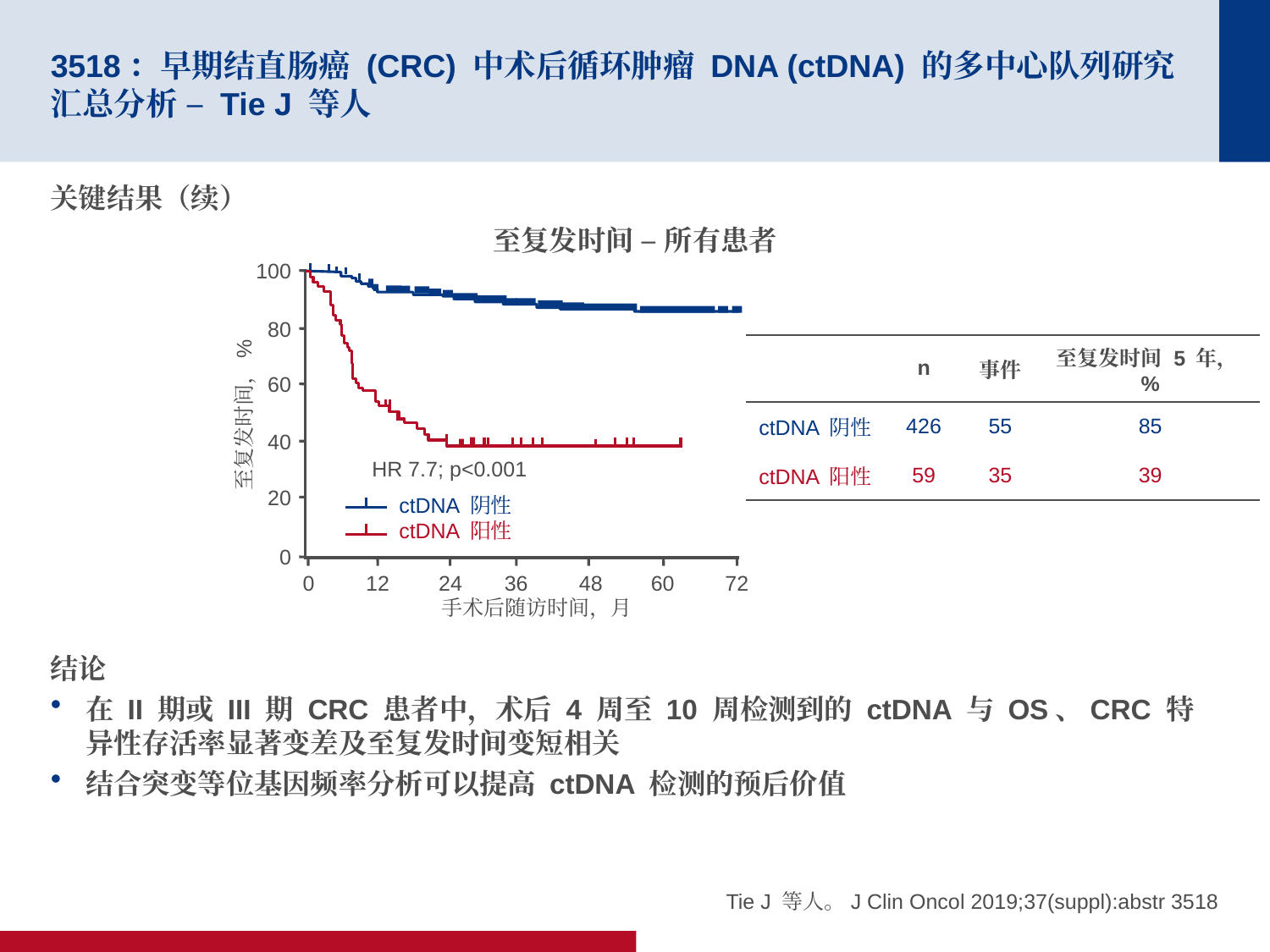

# 3518：早期结直肠癌 (CRC) 中术后循环肿瘤 DNA (ctDNA) 的多中心队列研究汇总分析 – Tie J 等人
关键结果（续）

结论
在 II 期或 III 期 CRC 患者中，术后 4 周至 10 周检测到的 ctDNA 与 OS、CRC 特异性存活率显著变差及至复发时间变短相关
结合突变等位基因频率分析可以提高 ctDNA 检测的预后价值
至复发时间 – 所有患者
100

80

|  | n | 事件 | 至复发时间 5 年，% |
| --- | --- | --- | --- |
| ctDNA 阴性 | 426 | 55 | 85 |
| ctDNA 阳性 | 59 | 35 | 39 |
60

至复发时间，%
40

HR 7.7; p<0.001
20
ctDNA 阴性
ctDNA 阳性

0

0

12

24

36

48

60

72
手术后随访时间，月
Tie J 等人。J Clin Oncol 2019;37(suppl):abstr 3518